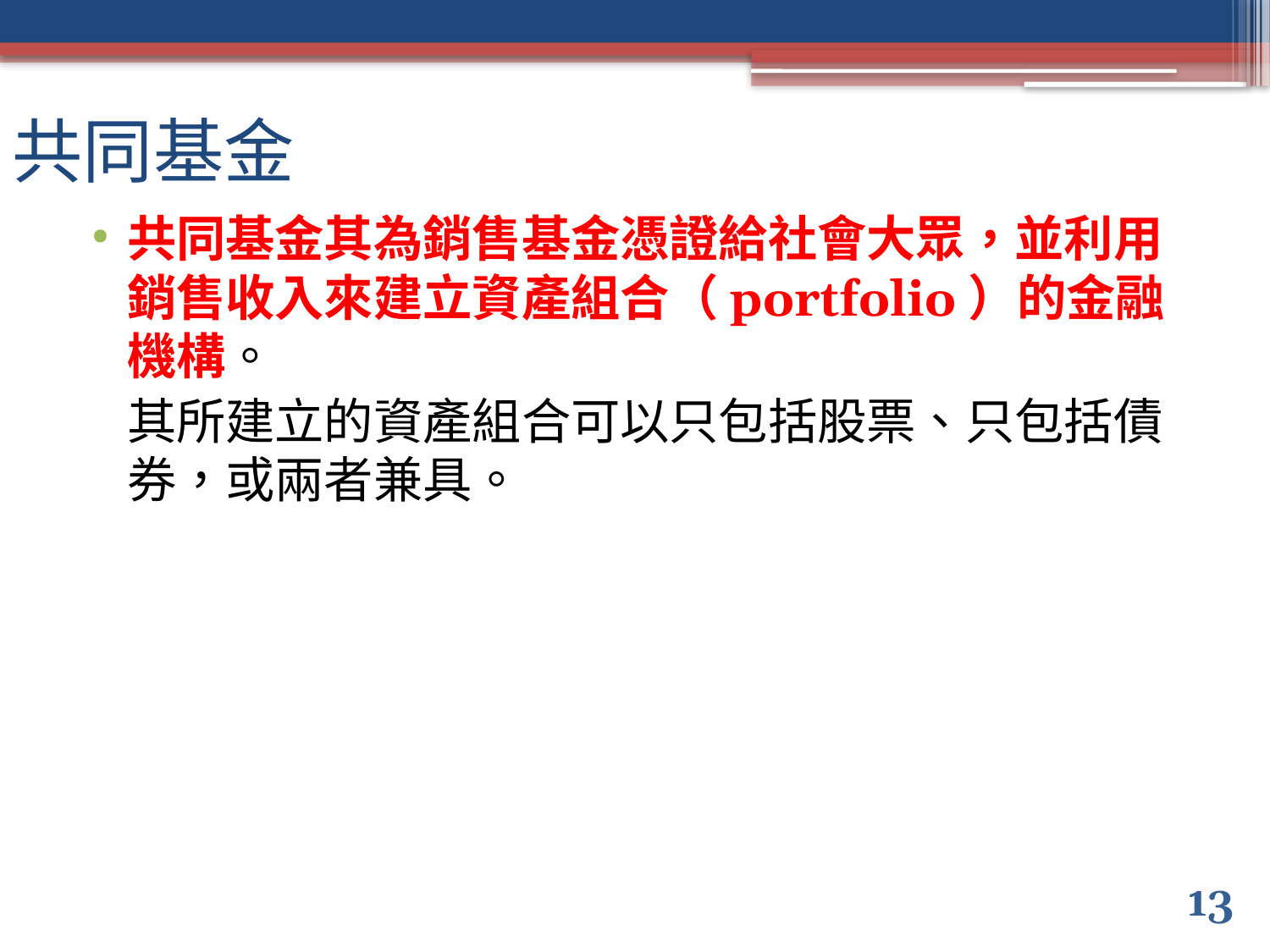

# 共同基金
共同基金其為銷售基金憑證給社會大眾，並利用銷售收入來建立資產組合（portfolio）的金融機構。
	其所建立的資產組合可以只包括股票、只包括債券，或兩者兼具。

13